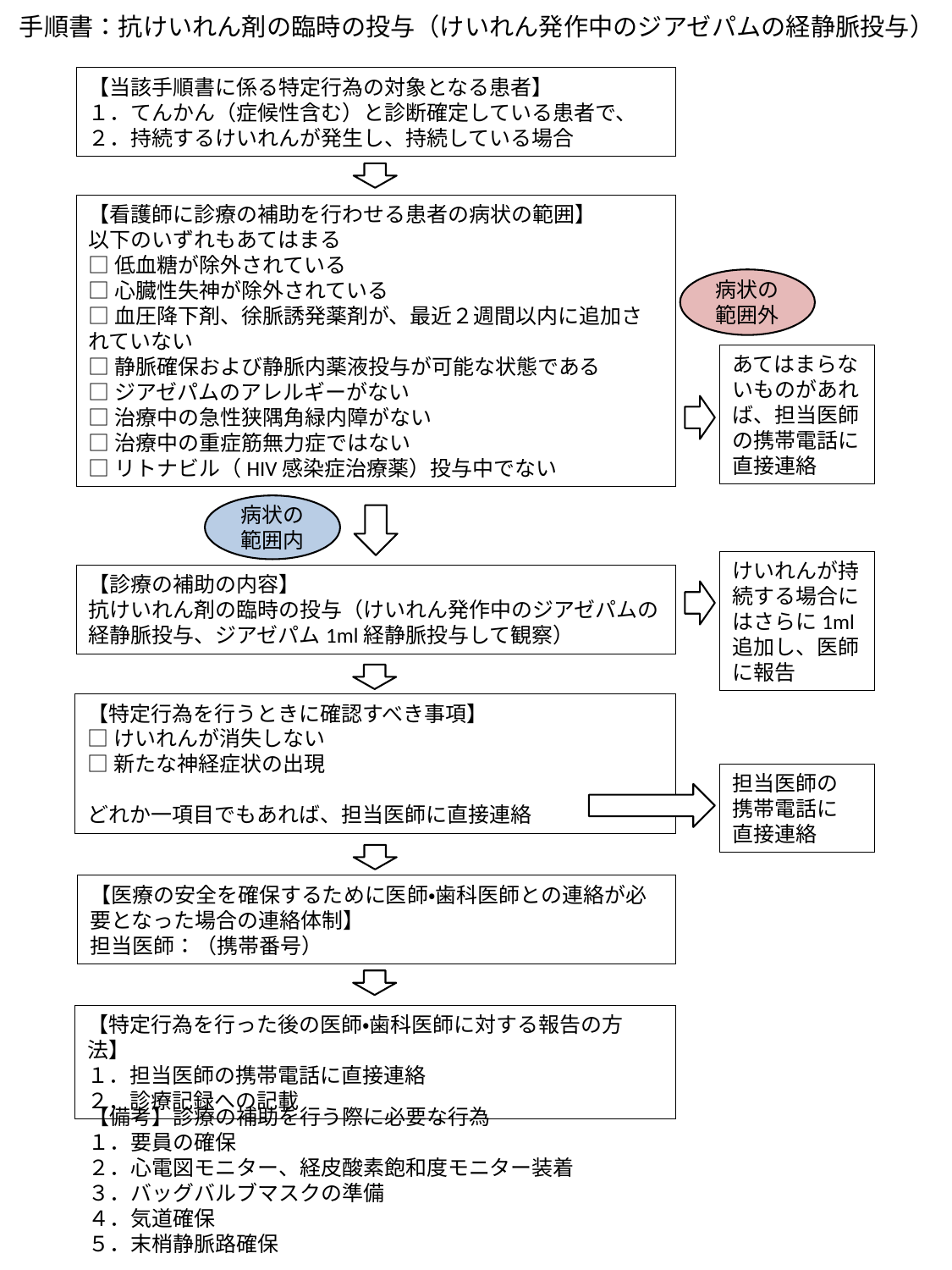

手順書：抗けいれん剤の臨時の投与（けいれん発作中のジアゼパムの経静脈投与）
【当該手順書に係る特定行為の対象となる患者】
１．てんかん（症候性含む）と診断確定している患者で、
２．持続するけいれんが発生し、持続している場合

【看護師に診療の補助を行わせる患者の病状の範囲】
以下のいずれもあてはまる
□低血糖が除外されている
□心臓性失神が除外されている
□血圧降下剤、徐脈誘発薬剤が、最近２週間以内に追加されていない
□静脈確保および静脈内薬液投与が可能な状態である
□ジアゼパムのアレルギーがない
□治療中の急性狭隅角緑内障がない
□治療中の重症筋無力症ではない
□リトナビル（HIV感染症治療薬）投与中でない
病状の
範囲外
あてはまらないものがあれば、担当医師の携帯電話に直接連絡

病状の
範囲内

けいれんが持続する場合にはさらに1ml追加し、医師に報告
【診療の補助の内容】
抗けいれん剤の臨時の投与（けいれん発作中のジアゼパムの経静脈投与、ジアゼパム1ml経静脈投与して観察）

【特定行為を行うときに確認すべき事項】
□けいれんが消失しない
□新たな神経症状の出現

どれか一項目でもあれば、担当医師に直接連絡
担当医師の
携帯電話に
直接連絡

【医療の安全を確保するために医師・歯科医師との連絡が必要となった場合の連絡体制】
担当医師：（携帯番号）

【特定行為を行った後の医師・歯科医師に対する報告の方法】
１．担当医師の携帯電話に直接連絡
２．診療記録への記載
【備考】診療の補助を行う際に必要な行為
１．要員の確保
２．心電図モニター、経皮酸素飽和度モニター装着
３．バッグバルブマスクの準備
４．気道確保
５．末梢静脈路確保